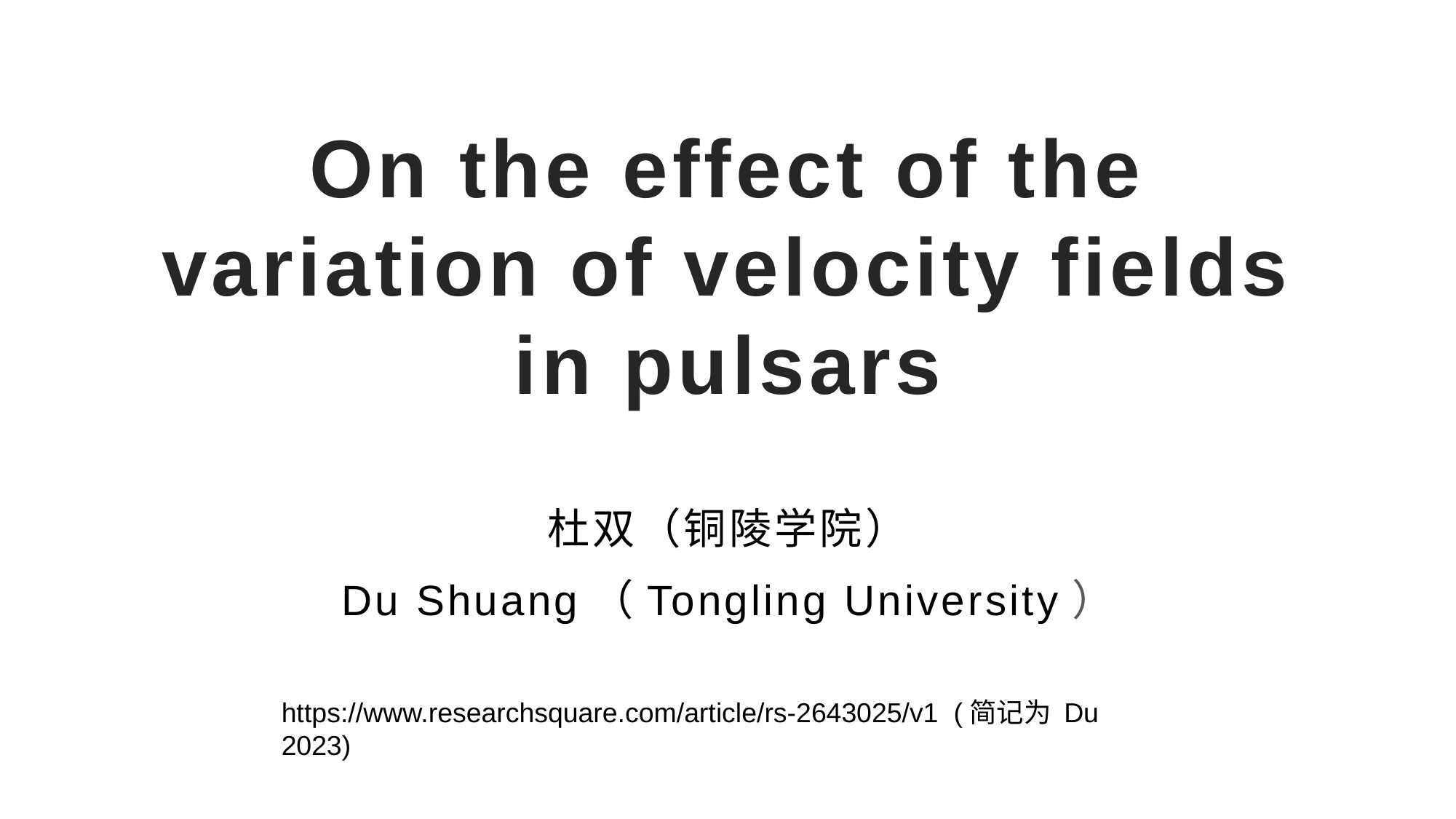

# On the effect of the variation of velocity fields in pulsars

杜双（铜陵学院）
Du Shuang（Tongling University）
https://www.researchsquare.com/article/rs-2643025/v1  (简记为 Du 2023)